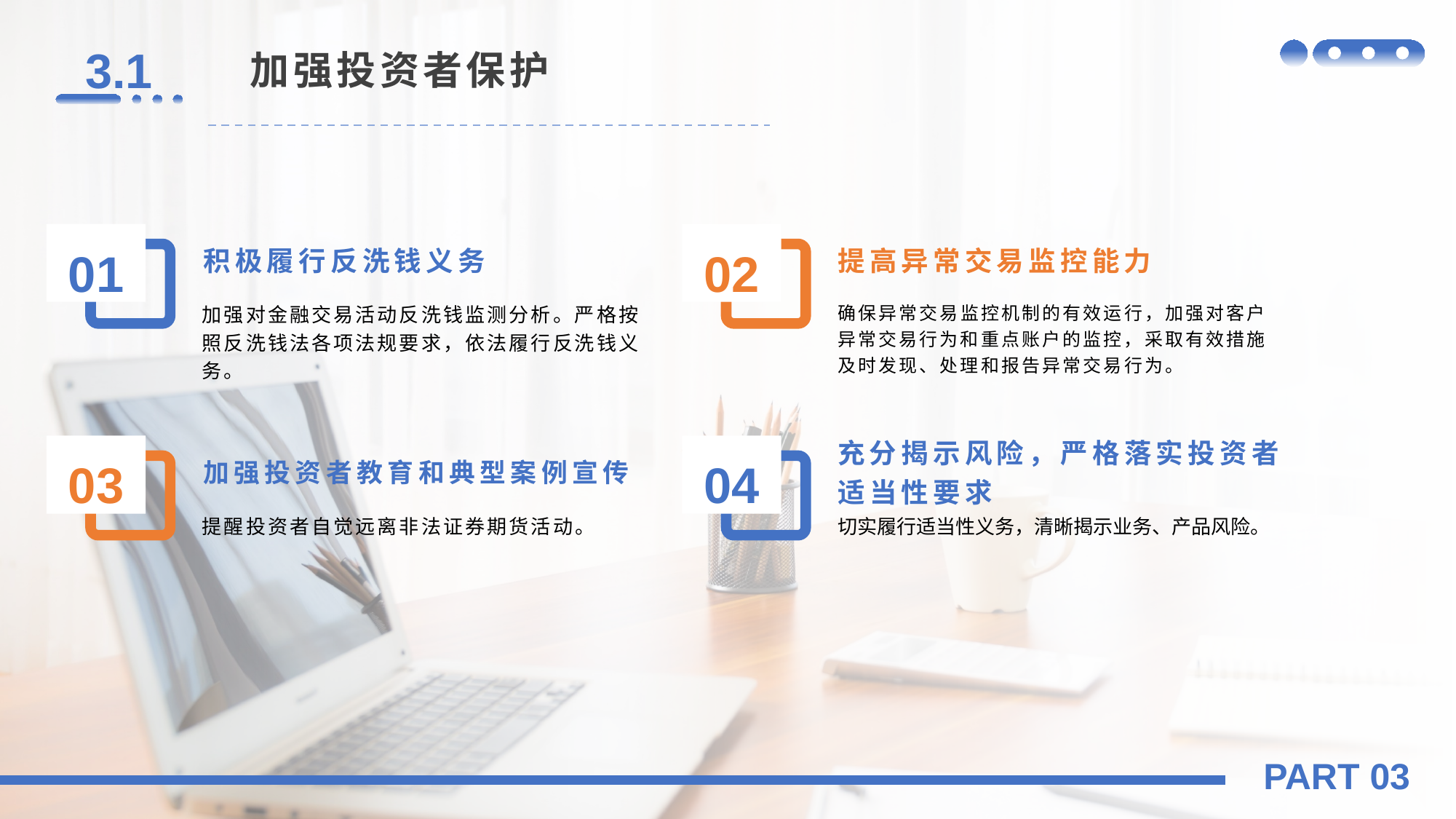

3.1

加强投资者保护

01
02
积极履行反洗钱义务
提高异常交易监控能力

加强对金融交易活动反洗钱监测分析。严格按照反洗钱法各项法规要求，依法履行反洗钱义务。
确保异常交易监控机制的有效运行，加强对客户异常交易行为和重点账户的监控，采取有效措施及时发现、处理和报告异常交易行为。
03
04
加强投资者教育和典型案例宣传
充分揭示风险，严格落实投资者适当性要求

提醒投资者自觉远离非法证券期货活动。
切实履行适当性义务，清晰揭示业务、产品风险。

PART 03